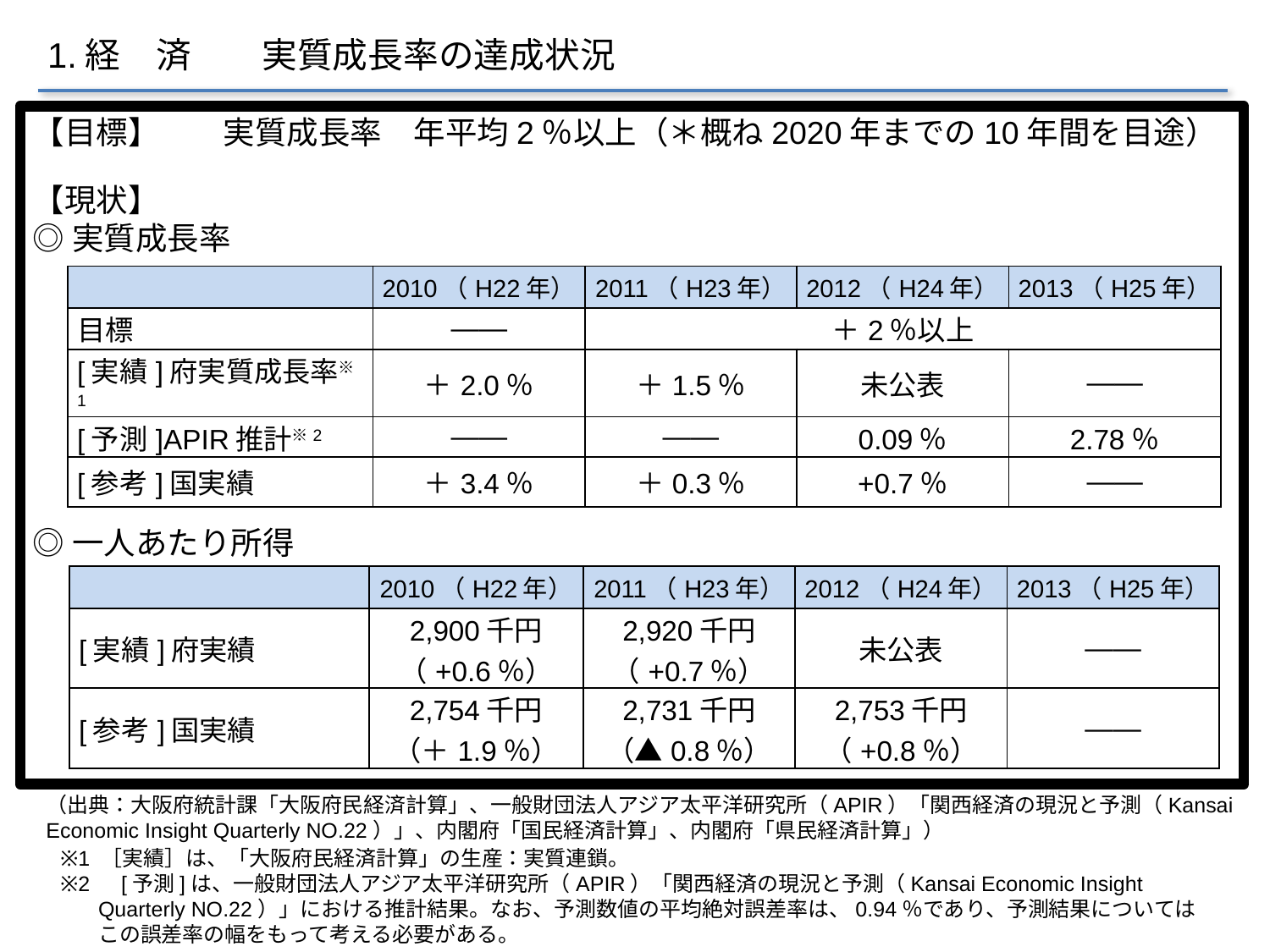

1.経　済　　実質成長率の達成状況
【目標】　　実質成長率　年平均2％以上（＊概ね2020年までの10年間を目途）

【現状】
◎実質成長率

◎一人あたり所得

|  | 2010（H22年） | 2011（H23年） | 2012（H24年） | 2013（H25年） |
| --- | --- | --- | --- | --- |
| 目標 | ―― | ＋2％以上 |  |  |
| [実績]府実質成長率※1 | ＋2.0％ | ＋1.5％ | 未公表 | ―― |
| [予測]APIR推計※2 | ―― | ―― | 0.09％ | 2.78％ |
| [参考]国実績 | ＋3.4％ | ＋0.3％ | +0.7％ | ―― |
|  | 2010（H22年） | 2011（H23年） | 2012（H24年） | 2013（H25年） |
| --- | --- | --- | --- | --- |
| [実績]府実績 | 2,900千円 （+0.6％） | 2,920千円 （+0.7％） | 未公表 | ―― |
| [参考]国実績 | 2,754千円 （＋1.9％） | 2,731千円 （▲0.8％） | 2,753千円（+0.8％） | ―― |
（出典：大阪府統計課「大阪府民経済計算」、一般財団法人アジア太平洋研究所（APIR）「関西経済の現況と予測（Kansai Economic Insight Quarterly NO.22）」、内閣府「国民経済計算」、内閣府「県民経済計算」）
※1 ［実績］は、「大阪府民経済計算」の生産：実質連鎖。
※2　[予測]は、一般財団法人アジア太平洋研究所（APIR）「関西経済の現況と予測（Kansai Economic Insight Quarterly NO.22）」における推計結果。なお、予測数値の平均絶対誤差率は、0.94％であり、予測結果についてはこの誤差率の幅をもって考える必要がある。